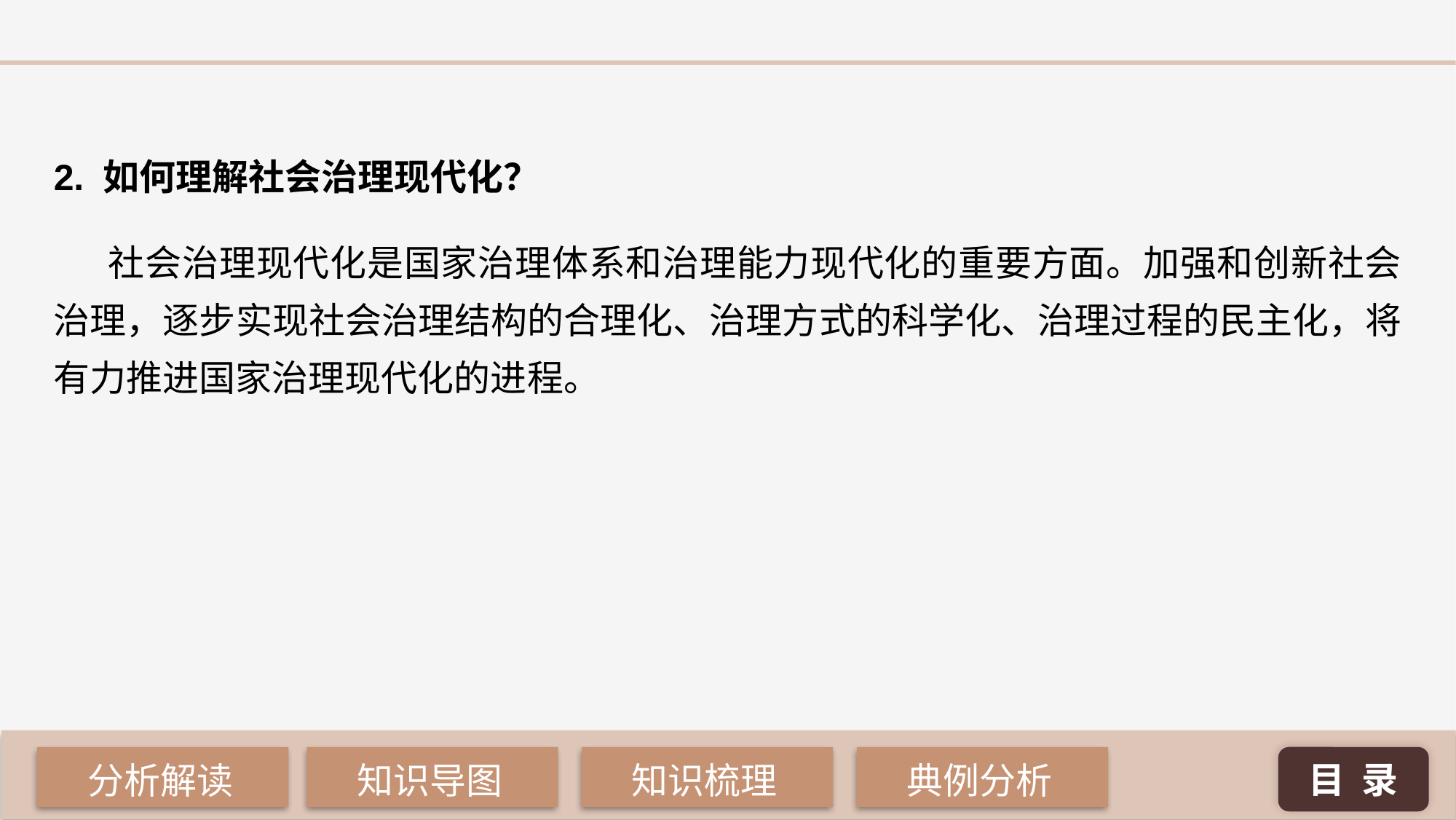

2. 如何理解社会治理现代化？
社会治理现代化是国家治理体系和治理能力现代化的重要方面。加强和创新社会治理，逐步实现社会治理结构的合理化、治理方式的科学化、治理过程的民主化，将有力推进国家治理现代化的进程。